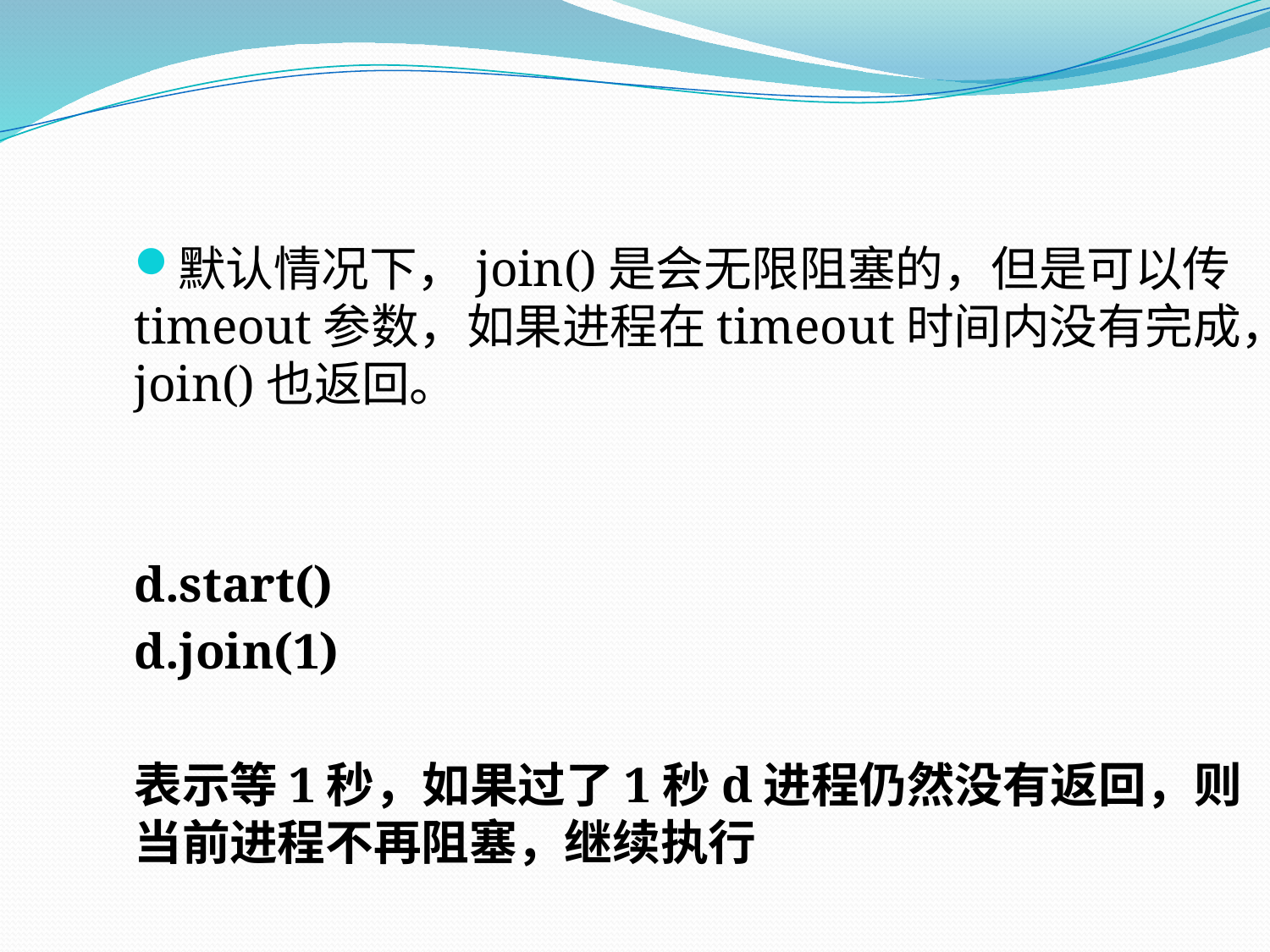

#
默认情况下，join()是会无限阻塞的，但是可以传timeout参数，如果进程在timeout时间内没有完成，join()也返回。

d.start()
d.join(1)

表示等1秒，如果过了1秒d进程仍然没有返回，则当前进程不再阻塞，继续执行